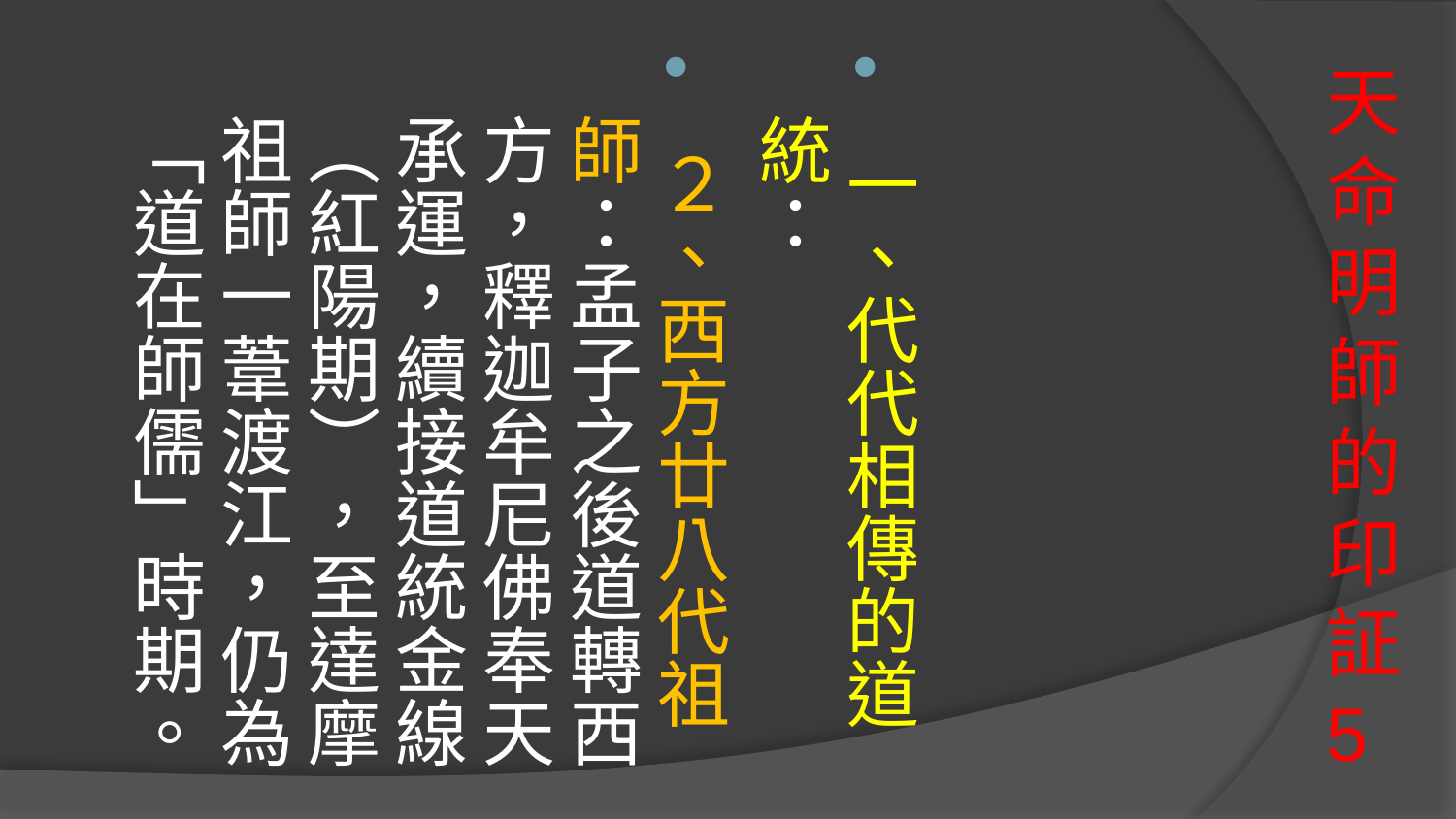

一、代代相傳的道統：
 ２、西方廿八代祖師：孟子之後道轉西方，釋迦牟尼佛奉天承運，續接道統金線（紅陽期），至達摩祖師一葦渡江，仍為「道在師儒」時期。
# 天命明師的印証5